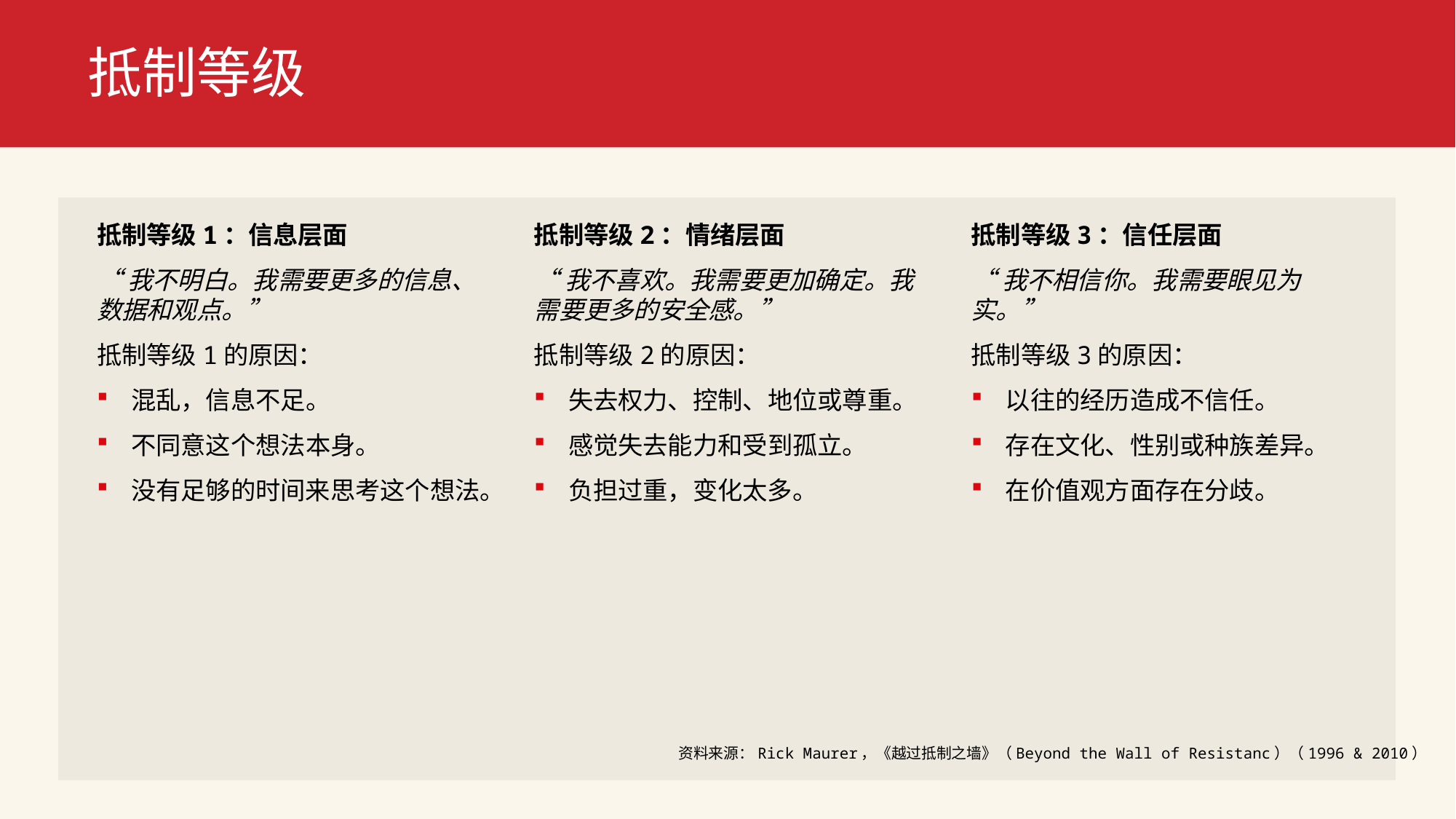

# 抵制等级

抵制等级1：信息层面
“我不明白。我需要更多的信息、数据和观点。”
抵制等级1的原因：
混乱，信息不足。
不同意这个想法本身。
没有足够的时间来思考这个想法。

抵制等级2：情绪层面
“我不喜欢。我需要更加确定。我需要更多的安全感。”
抵制等级2的原因：
失去权力、控制、地位或尊重。
感觉失去能力和受到孤立。
负担过重，变化太多。

抵制等级3：信任层面
“我不相信你。我需要眼见为实。”
抵制等级3的原因：
以往的经历造成不信任。
存在文化、性别或种族差异。
在价值观方面存在分歧。
资料来源：Rick Maurer，《越过抵制之墙》（Beyond the Wall of Resistanc）（1996 & 2010）